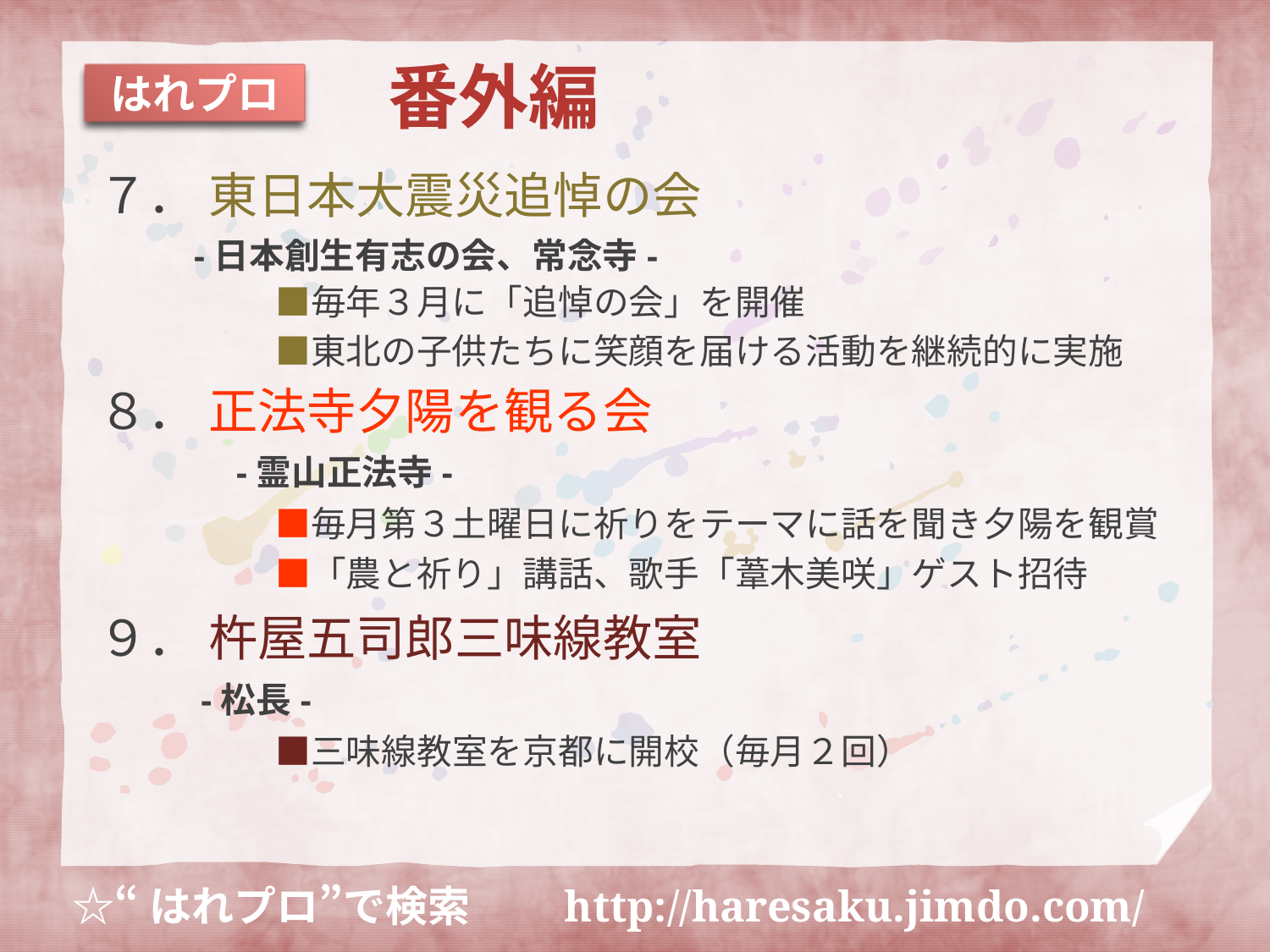

番外編
はれプロ
７． 東日本大震災追悼の会
　　-日本創生有志の会、常念寺-
　　　　　■毎年３月に「追悼の会」を開催
　　　　　■東北の子供たちに笑顔を届ける活動を継続的に実施
８． 正法寺夕陽を観る会
　　　-霊山正法寺-
　　　　　■毎月第３土曜日に祈りをテーマに話を聞き夕陽を観賞
　　　　　■「農と祈り」講話、歌手「葦木美咲」ゲスト招待
９． 杵屋五司郎三味線教室
　　-松長-
　　　　　■三味線教室を京都に開校（毎月２回）
☆“はれプロ”で検索　　http://haresaku.jimdo.com/